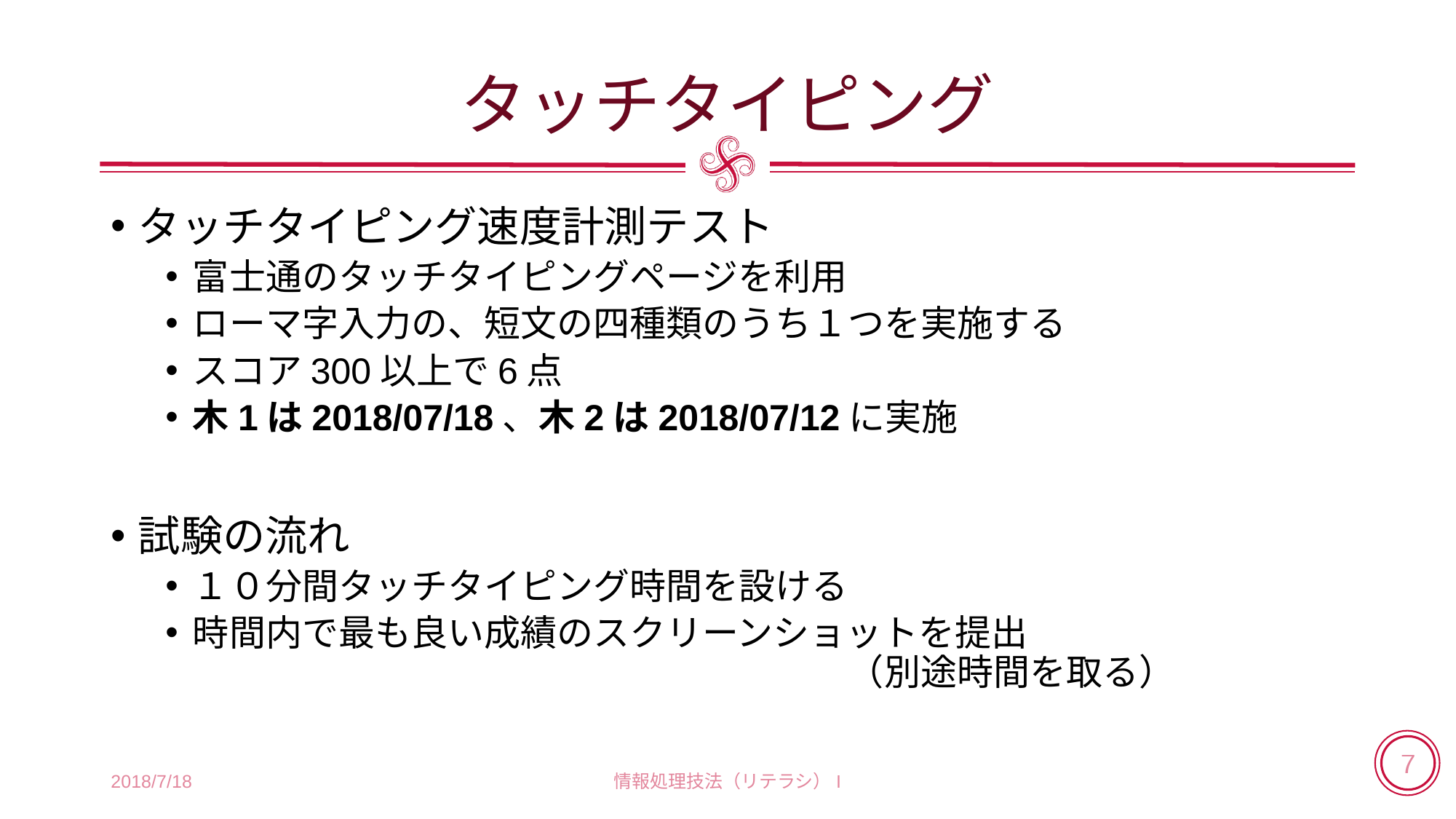

# タッチタイピング
タッチタイピング速度計測テスト
富士通のタッチタイピングページを利用
ローマ字入力の、短文の四種類のうち１つを実施する
スコア300以上で6点
木1は2018/07/18、木2は2018/07/12に実施

試験の流れ
１０分間タッチタイピング時間を設ける
時間内で最も良い成績のスクリーンショットを提出
						（別途時間を取る）
2018/7/18
情報処理技法（リテラシ）I